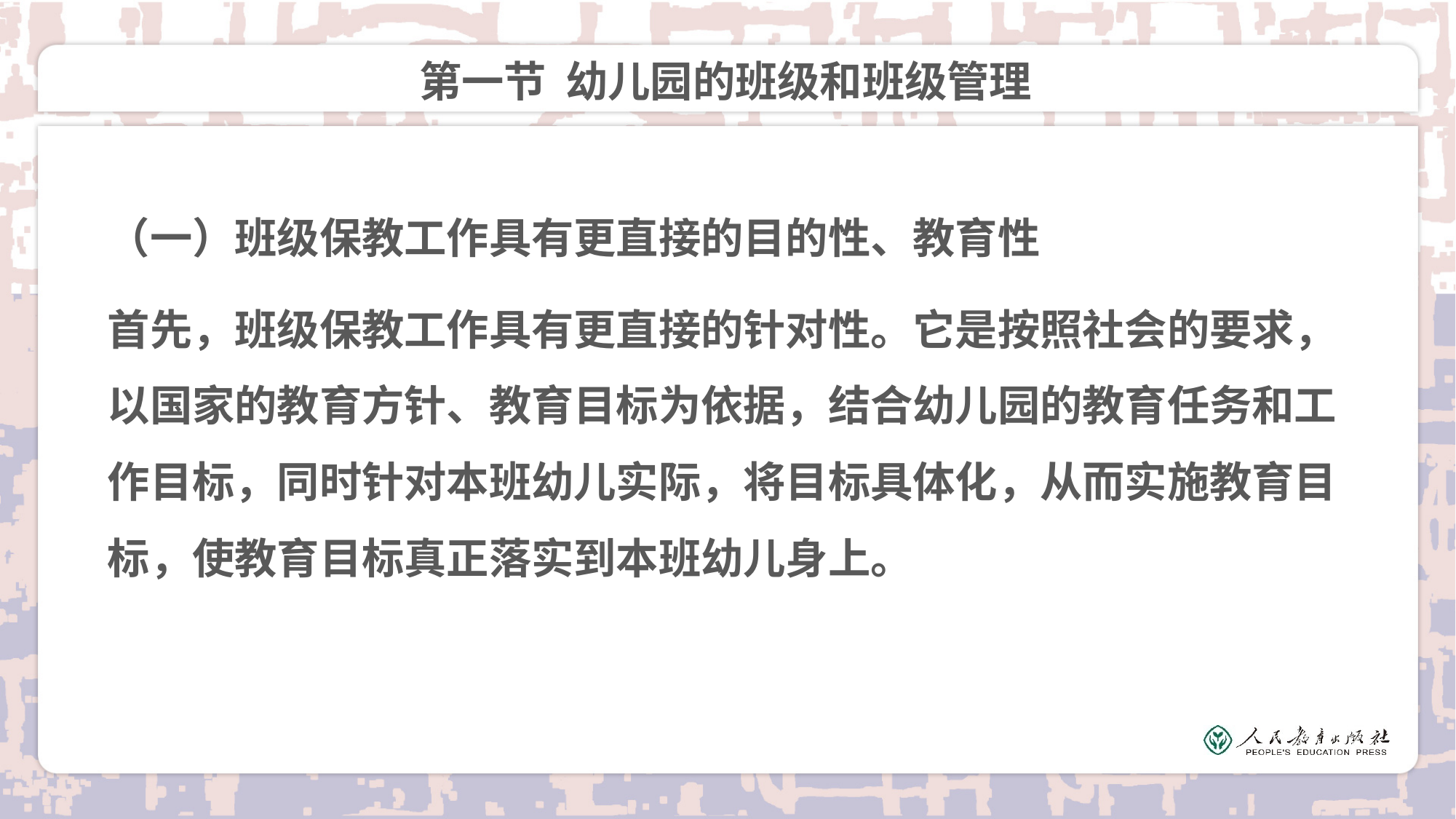

# 第一节  幼儿园的班级和班级管理
（一）班级保教工作具有更直接的目的性、教育性
首先，班级保教工作具有更直接的针对性。它是按照社会的要求，以国家的教育方针、教育目标为依据，结合幼儿园的教育任务和工作目标，同时针对本班幼儿实际，将目标具体化，从而实施教育目标，使教育目标真正落实到本班幼儿身上。